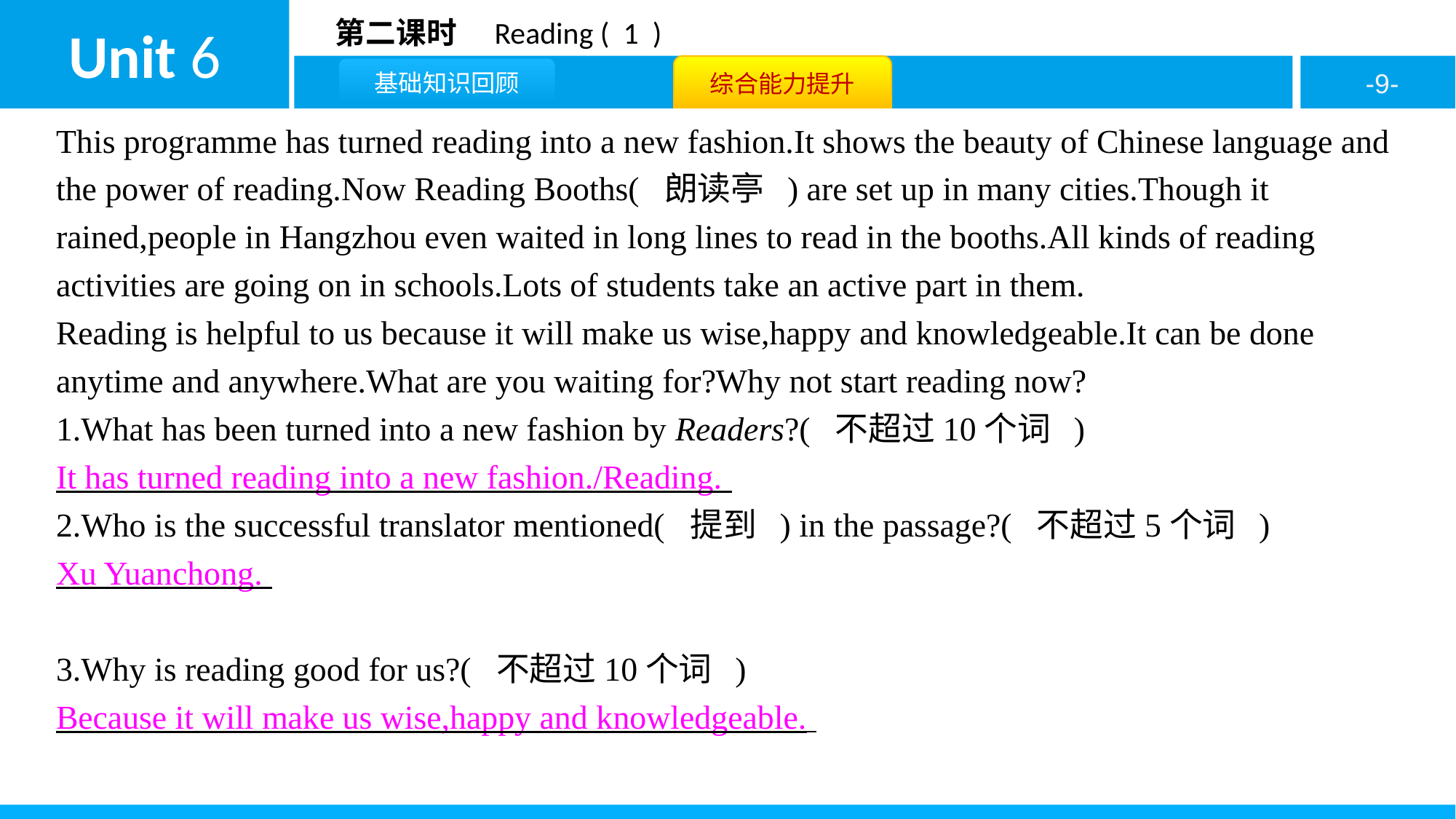

This programme has turned reading into a new fashion.It shows the beauty of Chinese language and the power of reading.Now Reading Booths(  朗读亭  ) are set up in many cities.Though it rained,people in Hangzhou even waited in long lines to read in the booths.All kinds of reading activities are going on in schools.Lots of students take an active part in them.
Reading is helpful to us because it will make us wise,happy and knowledgeable.It can be done anytime and anywhere.What are you waiting for?Why not start reading now?
1.What has been turned into a new fashion by Readers?(  不超过10个词  )
It has turned reading into a new fashion./Reading.
2.Who is the successful translator mentioned(  提到  ) in the passage?(  不超过5个词  )
Xu Yuanchong.

3.Why is reading good for us?(  不超过10个词  )
Because it will make us wise,happy and knowledgeable.